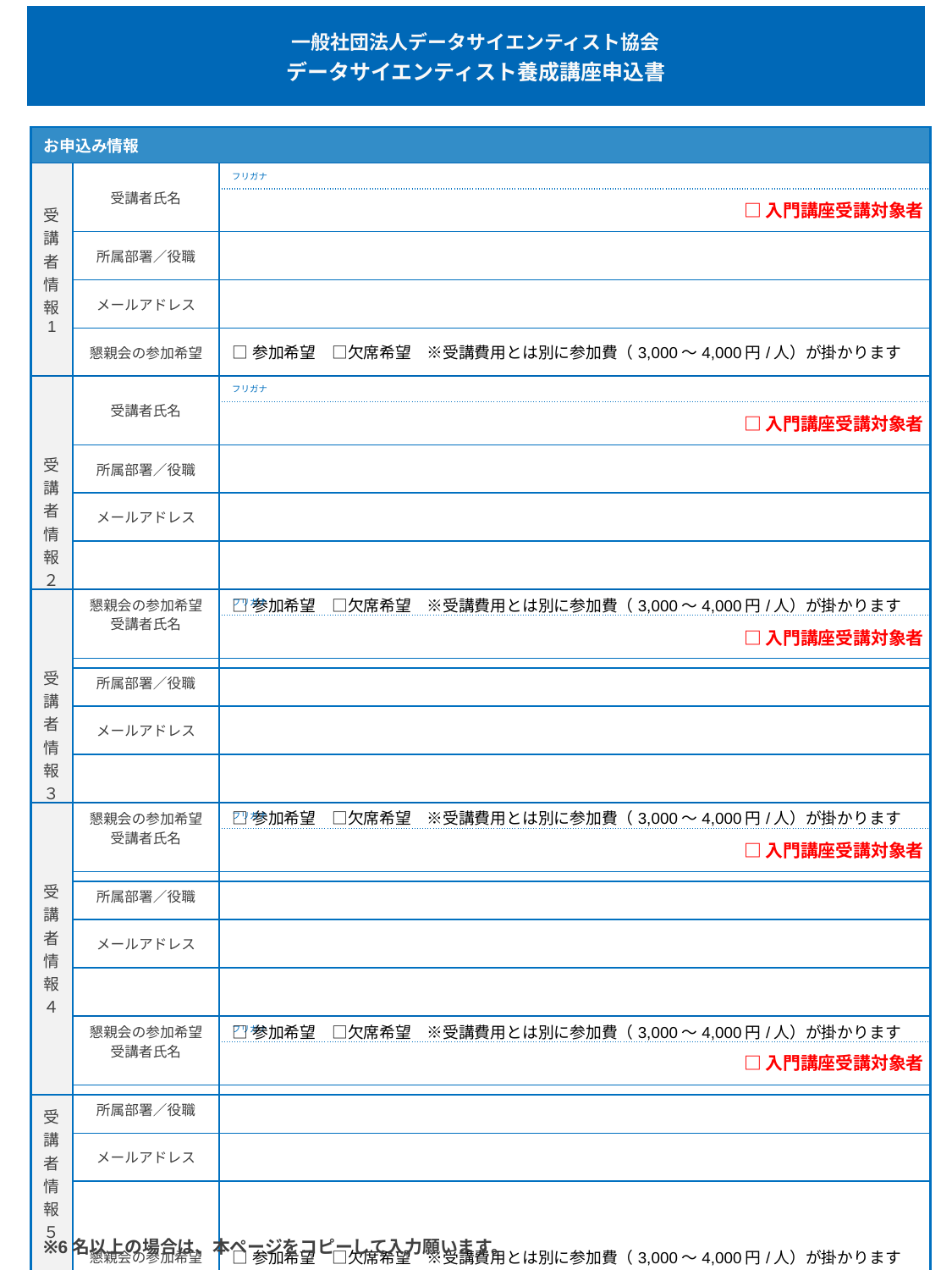

| 一般社団法人データサイエンティスト協会 データサイエンティスト養成講座申込書 |
| --- |
| お申込み情報 |  |  |
| --- | --- | --- |
| 受講者情報1 | 受講者氏名 | フリガナ |
|  |  |  |
|  | 所属部署／役職 |  |
|  | メールアドレス |  |
|  | 懇親会の参加希望 | □参加希望　□欠席希望　※受講費用とは別に参加費（3,000～4,000円/人）が掛かります |
□入門講座受講対象者
| 受講者情報２ | 受講者氏名 | フリガナ |
| --- | --- | --- |
|  |  |  |
|  | 所属部署／役職 |  |
|  | メールアドレス |  |
|  | 懇親会の参加希望 | □参加希望　□欠席希望　※受講費用とは別に参加費（3,000～4,000円/人）が掛かります |
□入門講座受講対象者
| 受講者情報３ | 受講者氏名 | フリガナ |
| --- | --- | --- |
|  |  |  |
|  | 所属部署／役職 |  |
|  | メールアドレス |  |
|  | 懇親会の参加希望 | □参加希望　□欠席希望　※受講費用とは別に参加費（3,000～4,000円/人）が掛かります |
□入門講座受講対象者
| 受講者情報４ | 受講者氏名 | フリガナ |
| --- | --- | --- |
|  |  |  |
|  | 所属部署／役職 |  |
|  | メールアドレス |  |
|  | 懇親会の参加希望 | □参加希望　□欠席希望　※受講費用とは別に参加費（3,000～4,000円/人）が掛かります |
□入門講座受講対象者
| 受講者情報５ | 受講者氏名 | フリガナ |
| --- | --- | --- |
|  |  |  |
|  | 所属部署／役職 |  |
|  | メールアドレス |  |
|  | 懇親会の参加希望 | □参加希望　□欠席希望　※受講費用とは別に参加費（3,000～4,000円/人）が掛かります |
□入門講座受講対象者
※6名以上の場合は、本ページをコピーして入力願います。